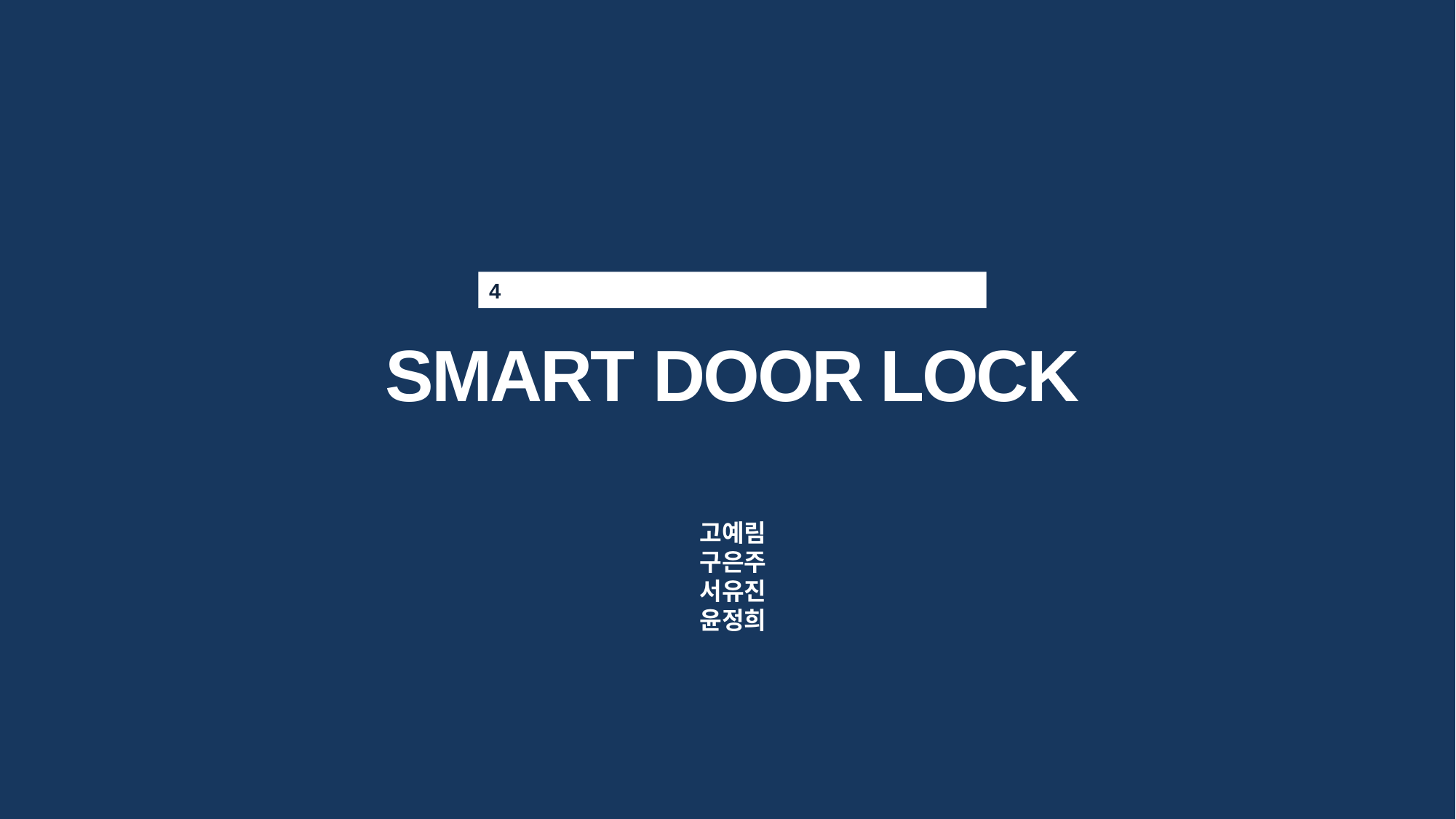

4
SMART DOOR LOCK
고예림
구은주
서유진
윤정희